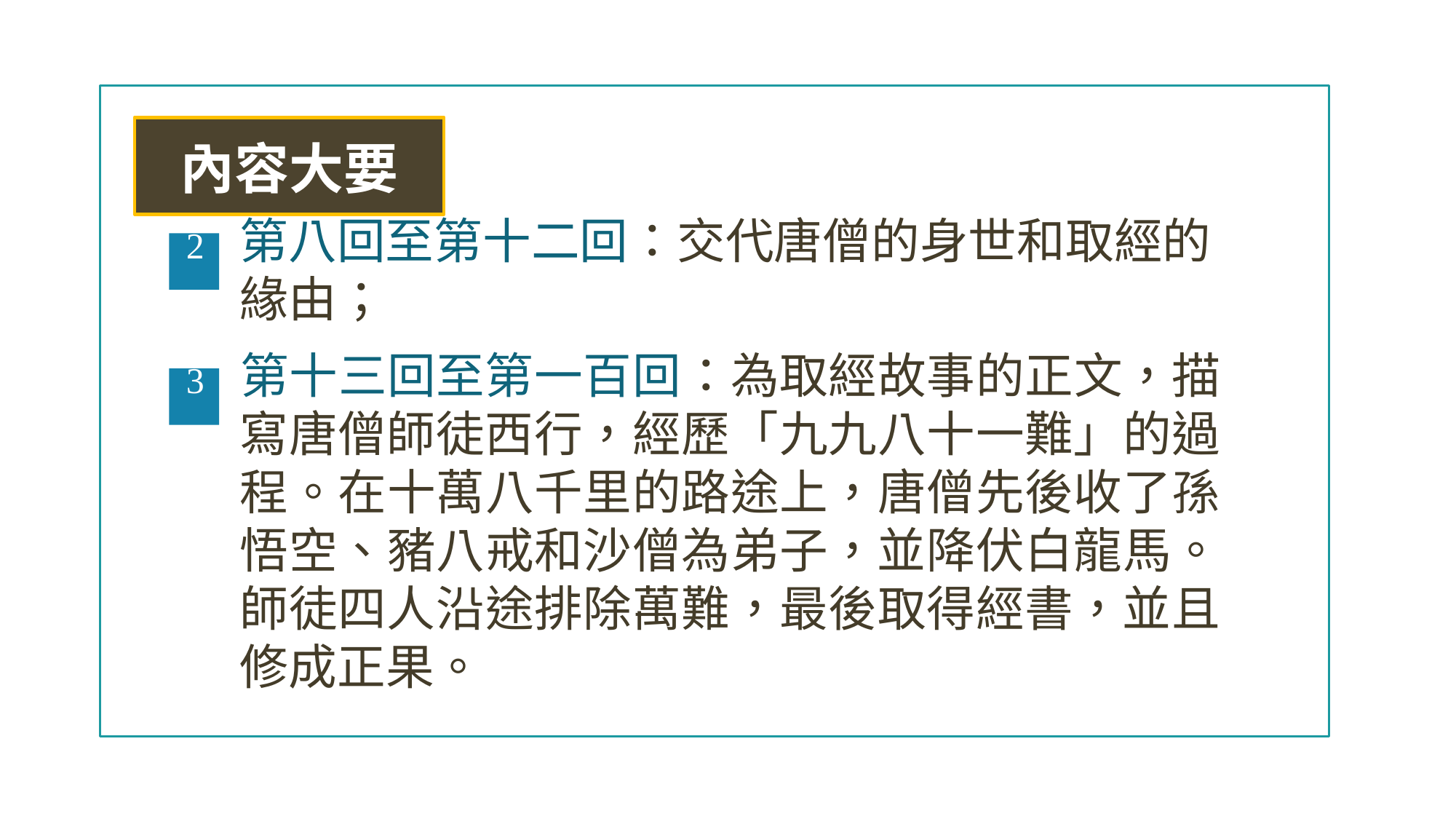

內容大要
2	第八回至第十二回：交代唐僧的身世和取經的緣由；
3	第十三回至第一百回：為取經故事的正文，描寫唐僧師徒西行，經歷「九九八十一難」的過程。在十萬八千里的路途上，唐僧先後收了孫悟空、豬八戒和沙僧為弟子，並降伏白龍馬。師徒四人沿途排除萬難，最後取得經書，並且修成正果。